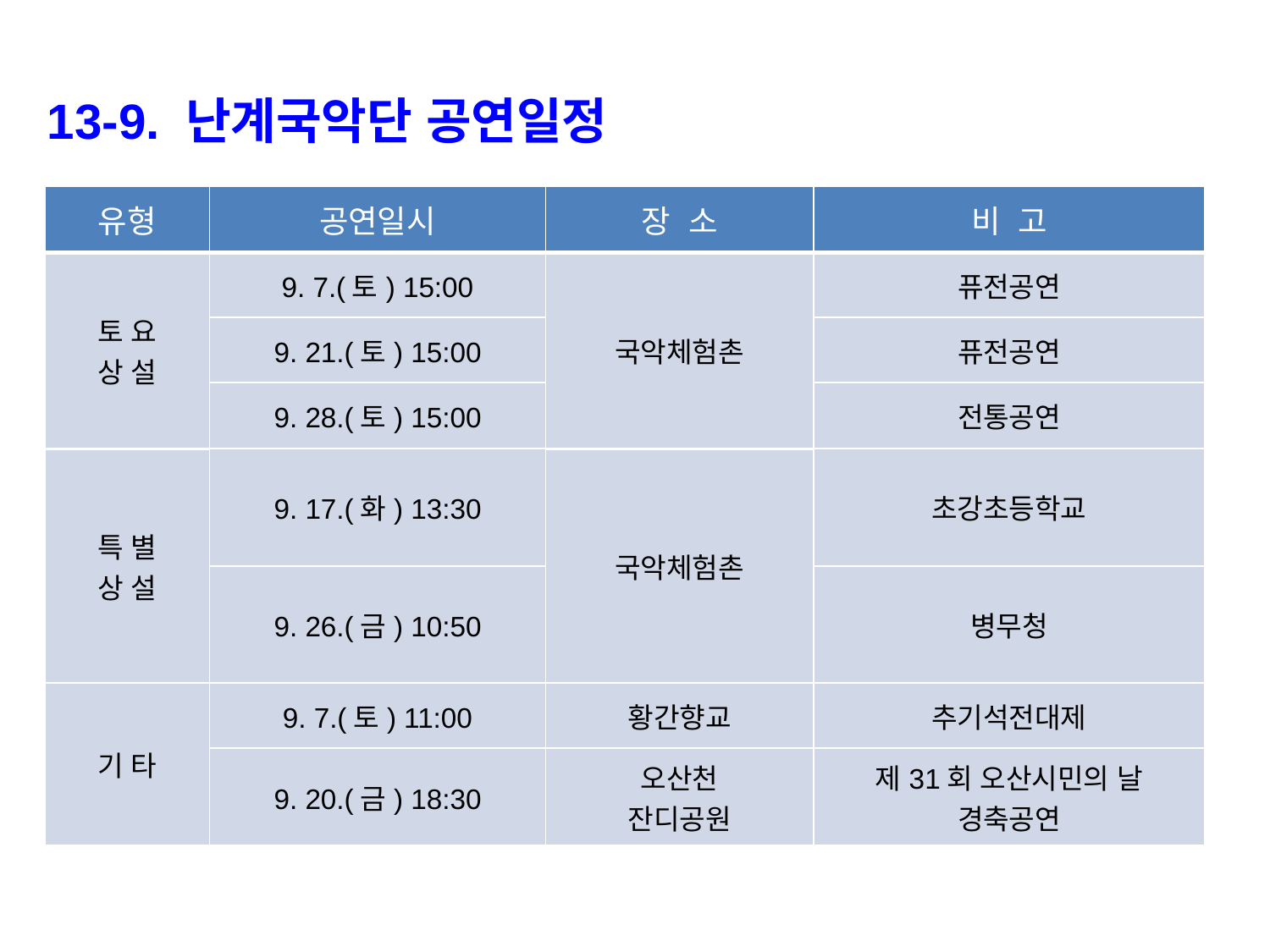

13-9. 난계국악단 공연일정
| 유형 | 공연일시 | 장 소 | 비 고 |
| --- | --- | --- | --- |
| 토 요 상 설 | 9. 7.(토) 15:00 | 국악체험촌 | 퓨전공연 |
|  | 9. 21.(토) 15:00 |  | 퓨전공연 |
|  | 9. 28.(토) 15:00 |  | 전통공연 |
| 특 별 상 설 | 9. 17.(화) 13:30 | 국악체험촌 | 초강초등학교 |
|  | 9. 26.(금) 10:50 |  | 병무청 |
| 기 타 | 9. 7.(토) 11:00 | 황간향교 | 추기석전대제 |
|  | 9. 20.(금) 18:30 | 오산천 잔디공원 | 제31회 오산시민의 날 경축공연 |